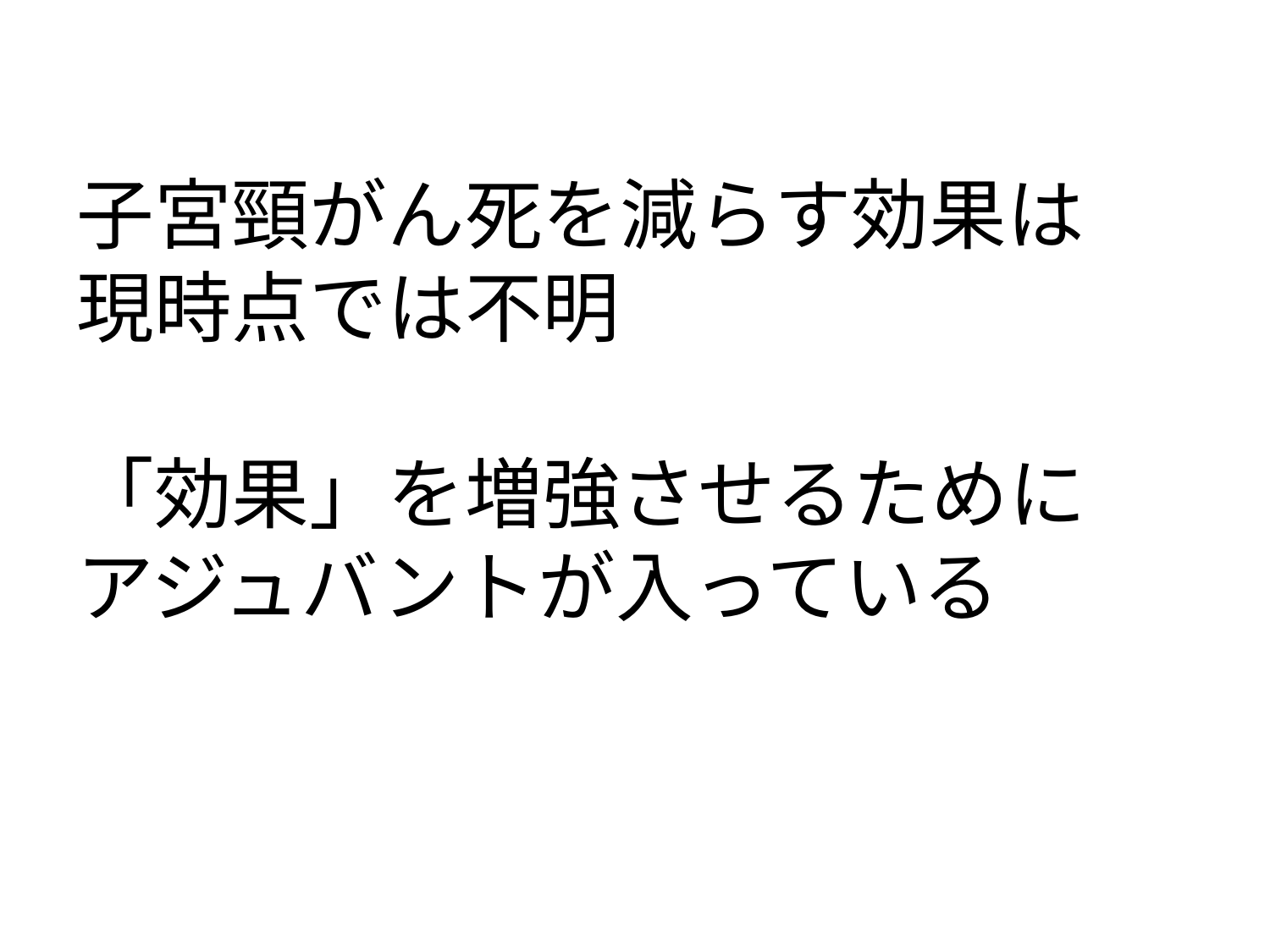

子宮頸がん死を減らす効果は現時点では不明

「効果」を増強させるためにアジュバントが入っている